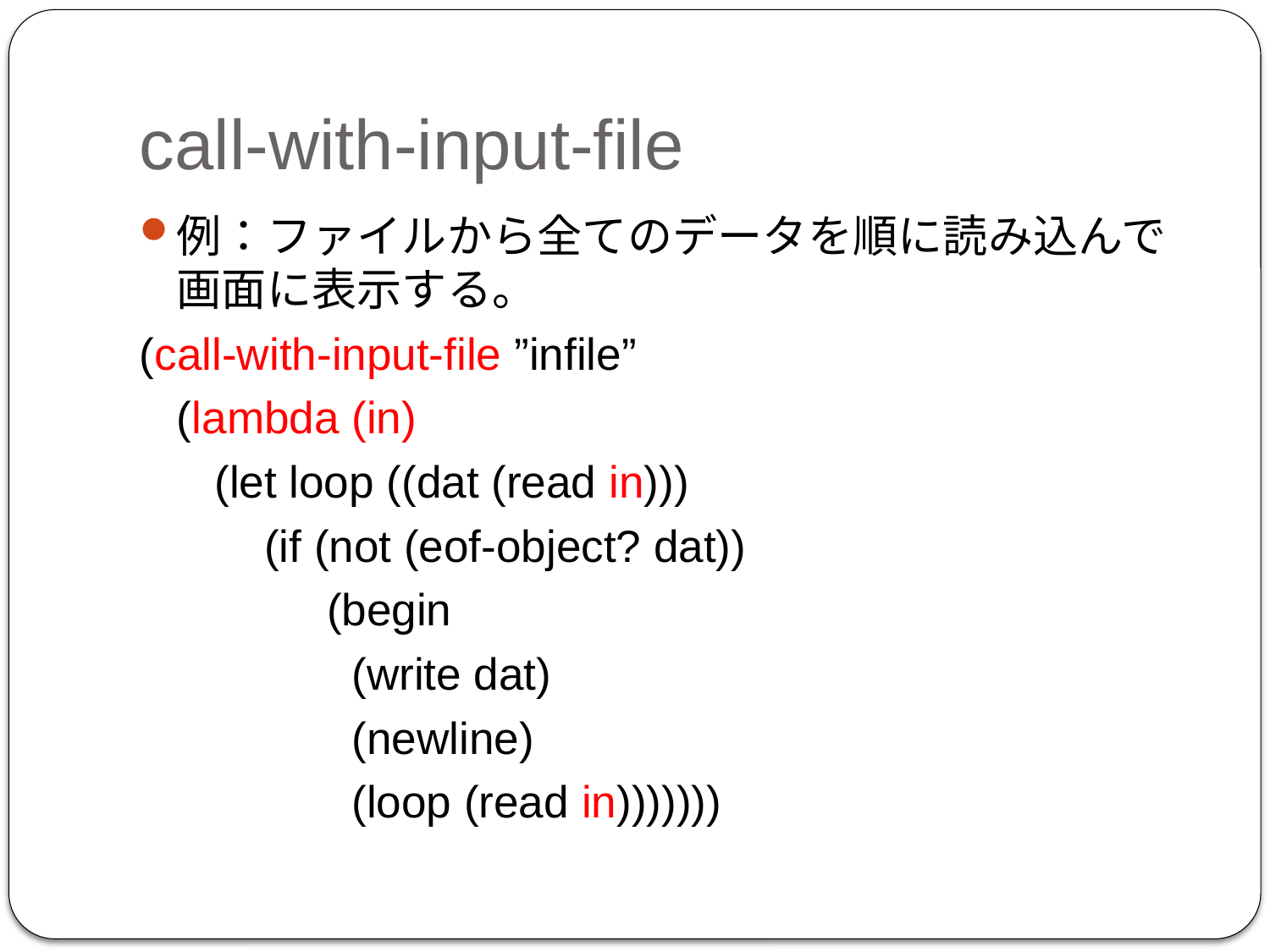

# call-with-input-file
例：ファイルから全てのデータを順に読み込んで画面に表示する。
(call-with-input-file ”infile”
   (lambda (in)
      (let loop ((dat (read in)))
          (if (not (eof-object? dat))
               (begin
                 (write dat)
                 (newline)
                 (loop (read in)))))))